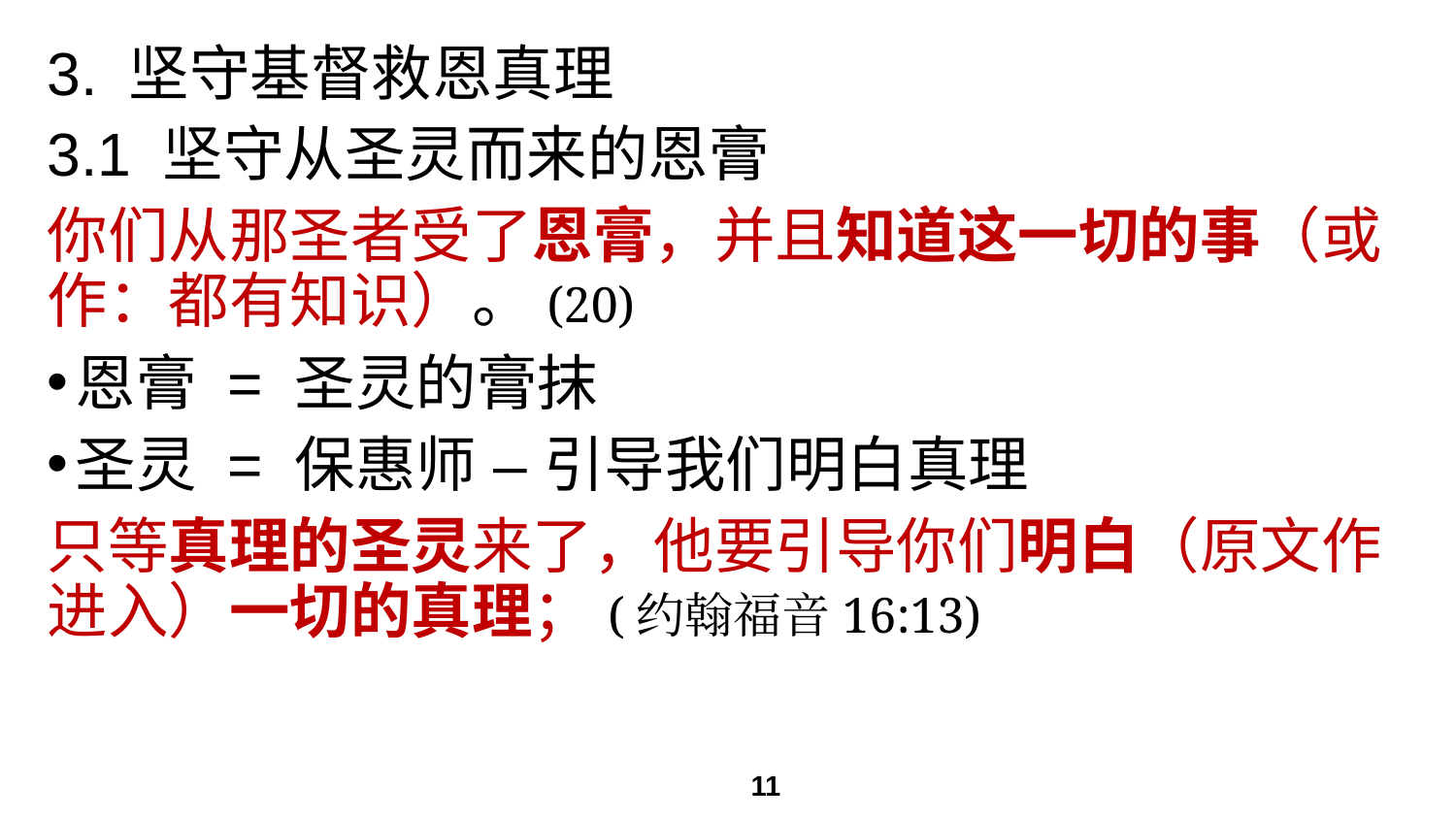

# 3. 坚守基督救恩真理
3.1 坚守从圣灵而来的恩膏
你们从那圣者受了恩膏，并且知道这一切的事（或作：都有知识）。(20)
恩膏 = 圣灵的膏抹
圣灵 = 保惠师 – 引导我们明白真理
只等真理的圣灵来了，他要引导你们明白（原文作进入）一切的真理；(约翰福音16:13)
11